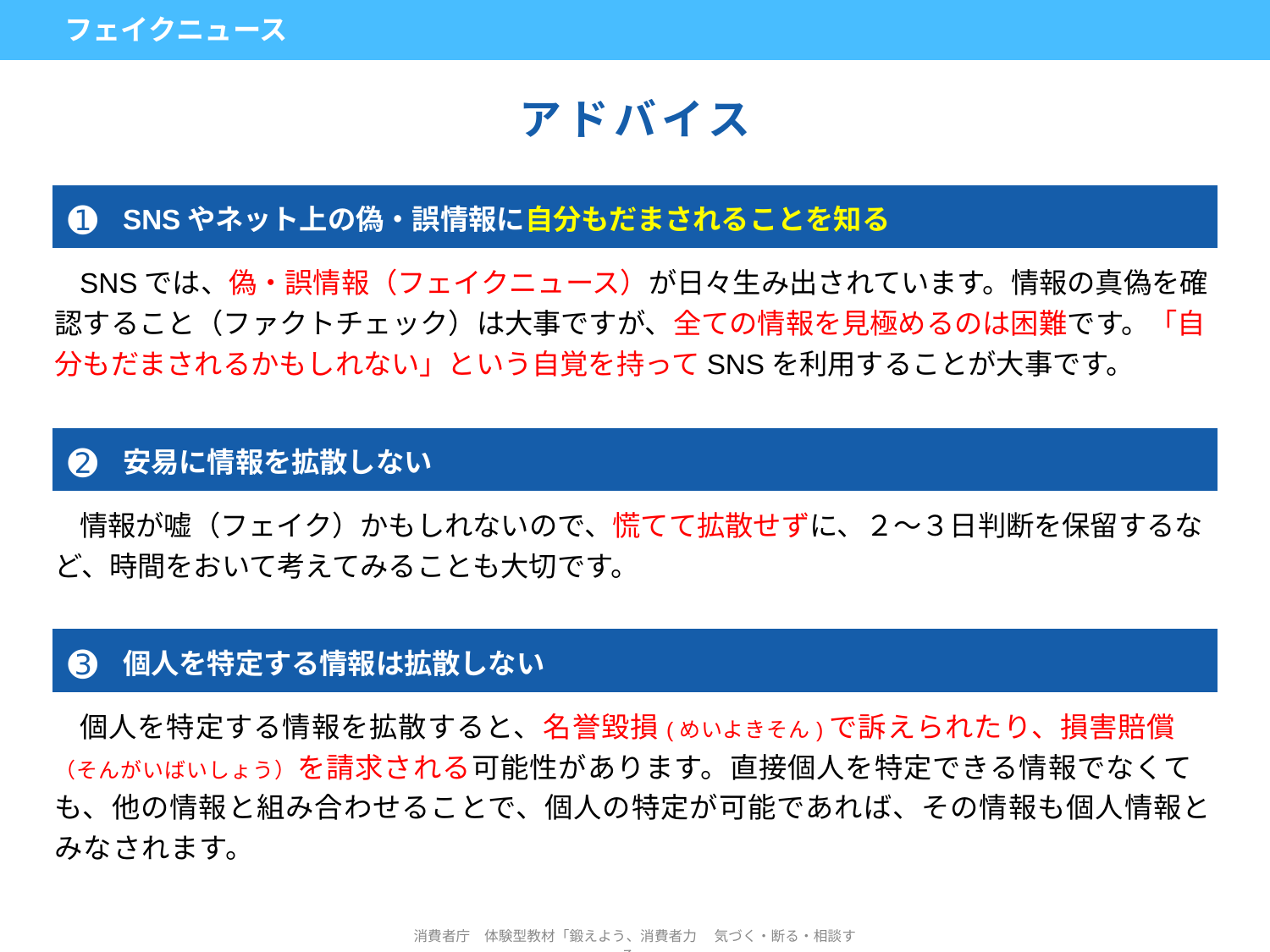

| フェイクニュース |  |  |  |
| --- | --- | --- | --- |
アドバイス
| ➊ | SNSやネット上の偽・誤情報に自分もだまされることを知る |
| --- | --- |
SNSでは、偽・誤情報（フェイクニュース）が日々生み出されています。情報の真偽を確認すること（ファクトチェック）は大事ですが、全ての情報を見極めるのは困難です。「自分もだまされるかもしれない」という自覚を持ってSNSを利用することが大事です。
| ➋ | 安易に情報を拡散しない |
| --- | --- |
情報が嘘（フェイク）かもしれないので、慌てて拡散せずに、２～３日判断を保留するなど、時間をおいて考えてみることも大切です。
| ➌ | 個人を特定する情報は拡散しない |
| --- | --- |
個人を特定する情報を拡散すると、名誉毀損(めいよきそん)で訴えられたり、損害賠償（そんがいばいしょう）を請求される可能性があります。直接個人を特定できる情報でなくても、他の情報と組み合わせることで、個人の特定が可能であれば、その情報も個人情報とみなされます。